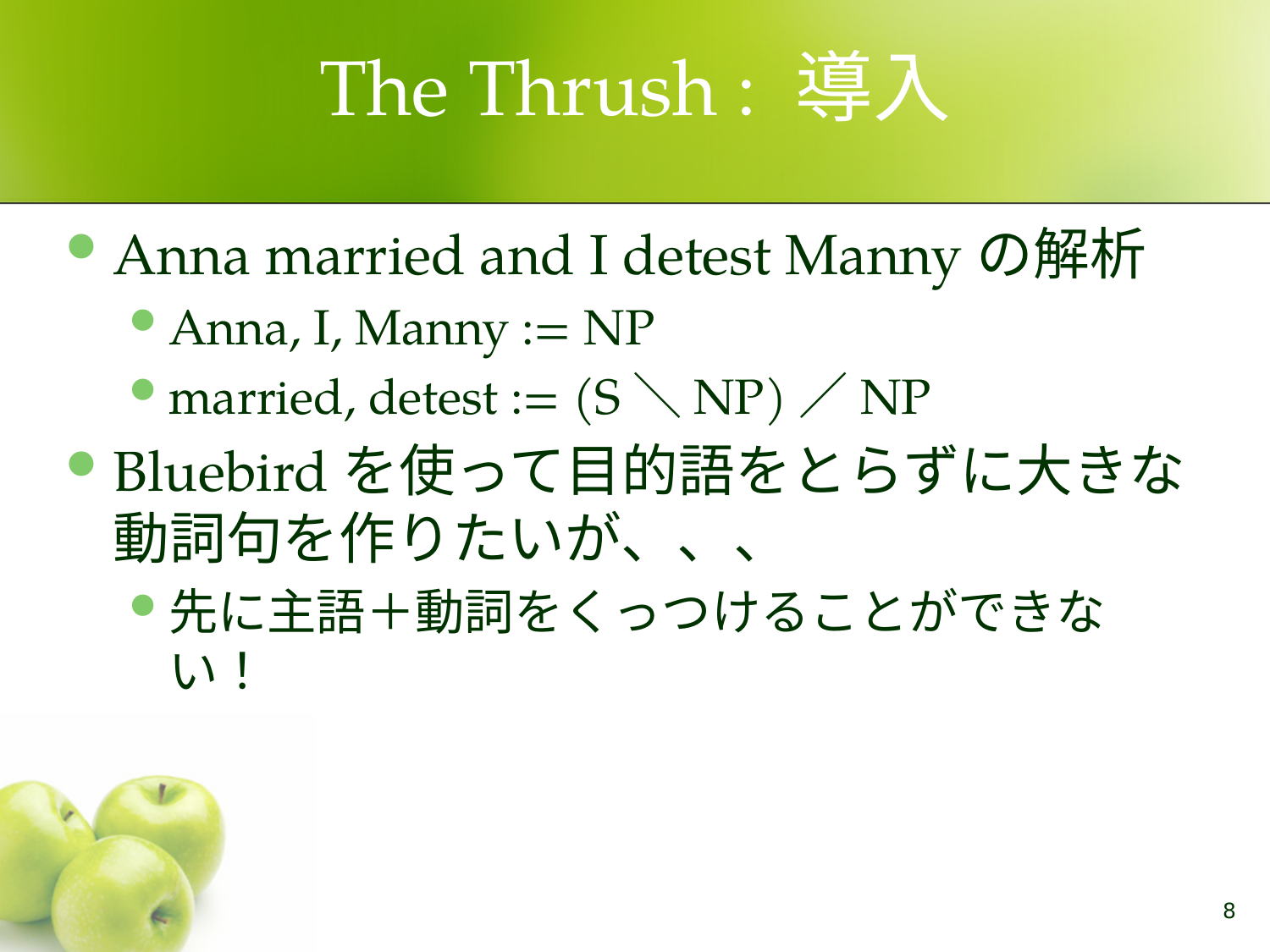

# The Thrush : 導入
Anna married and I detest Mannyの解析
Anna, I, Manny := NP
married, detest := (S＼NP)／NP
Bluebirdを使って目的語をとらずに大きな動詞句を作りたいが、、、
先に主語＋動詞をくっつけることができない！
8